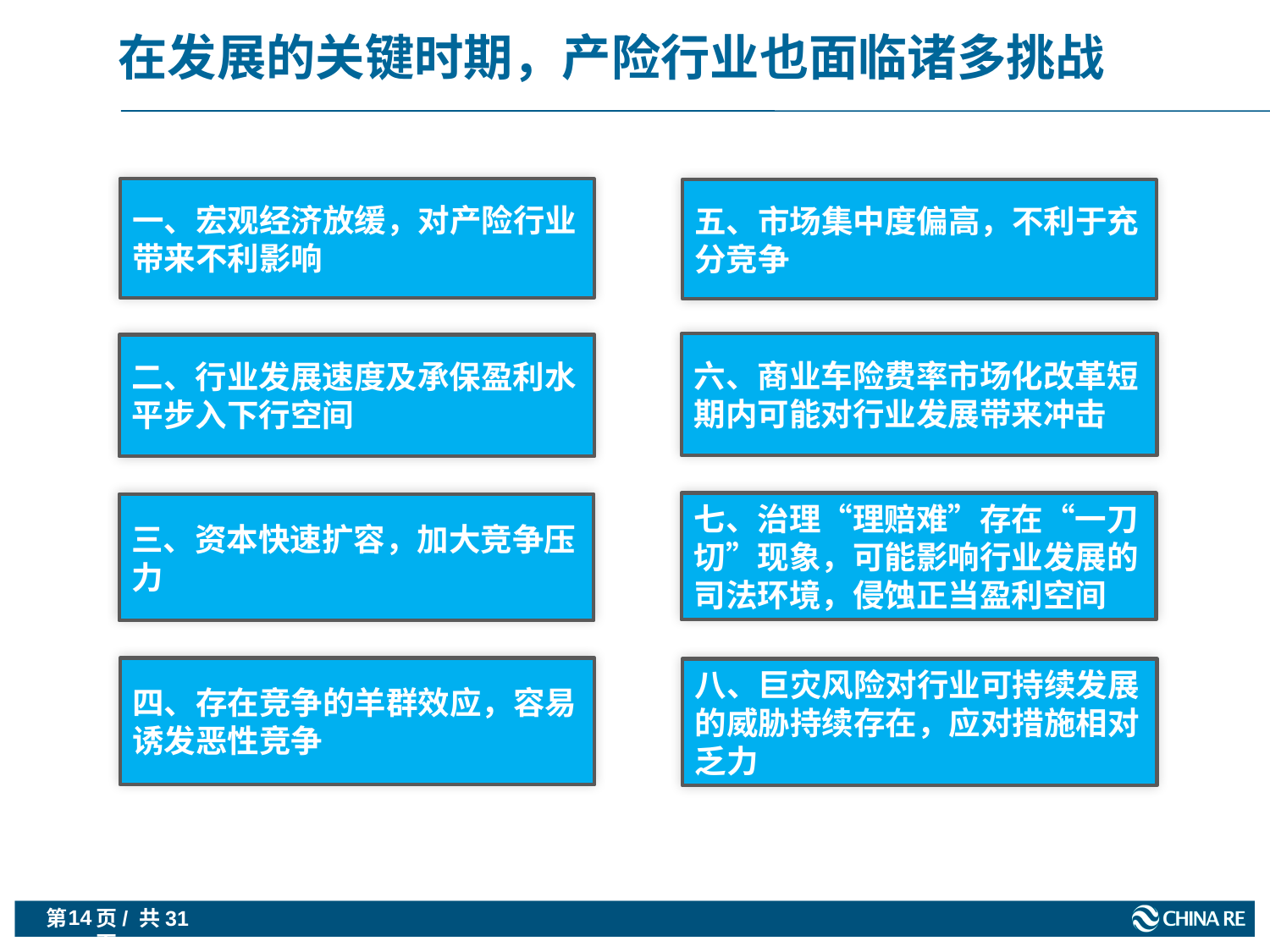

# 在发展的关键时期，产险行业也面临诸多挑战
一、宏观经济放缓，对产险行业带来不利影响
五、市场集中度偏高，不利于充分竞争
六、商业车险费率市场化改革短期内可能对行业发展带来冲击
二、行业发展速度及承保盈利水平步入下行空间
七、治理“理赔难”存在“一刀切”现象，可能影响行业发展的司法环境，侵蚀正当盈利空间
三、资本快速扩容，加大竞争压力
四、存在竞争的羊群效应，容易诱发恶性竞争
八、巨灾风险对行业可持续发展的威胁持续存在，应对措施相对乏力
14